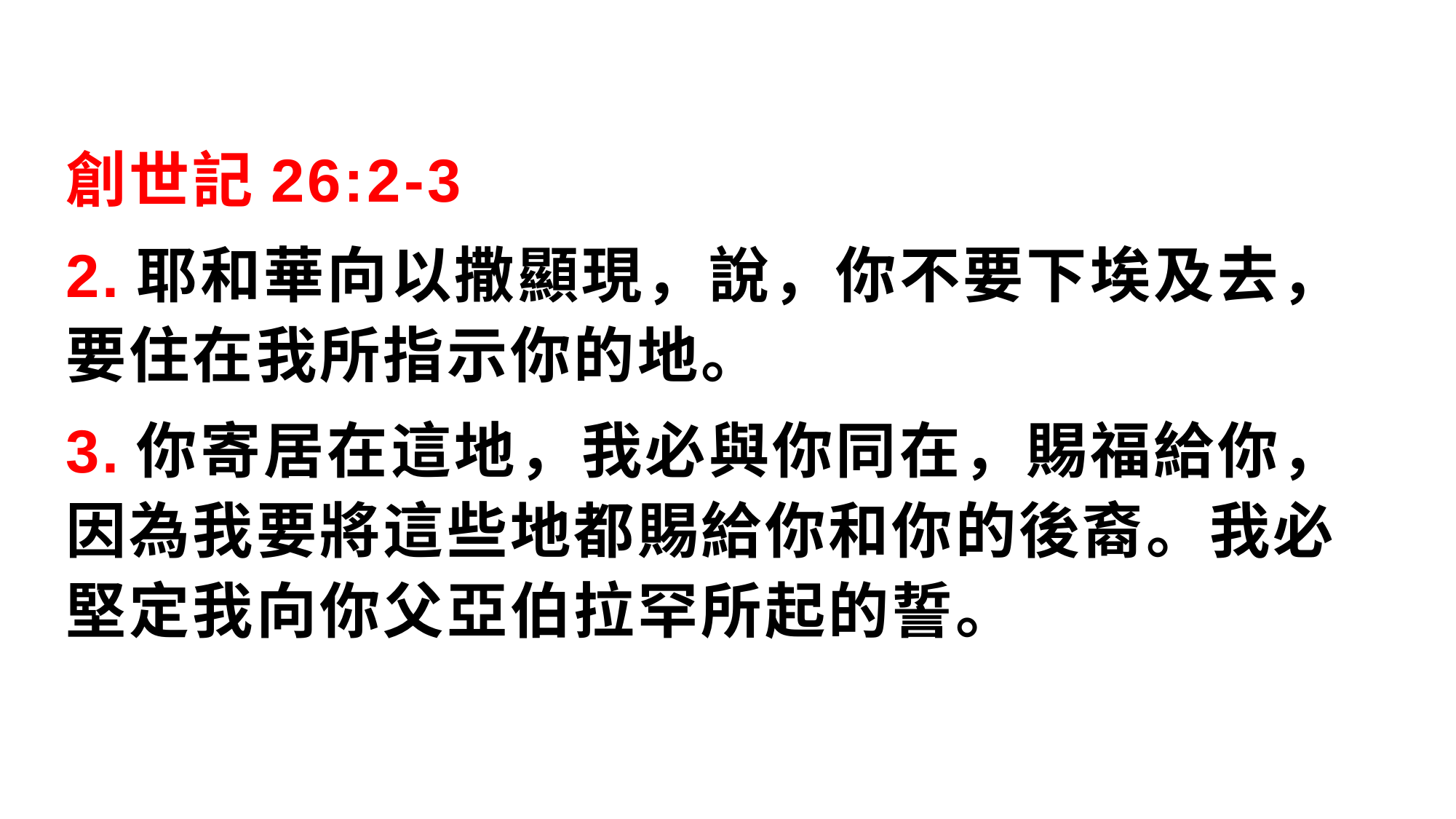

創世記26:2-3
2.耶和華向以撒顯現，說，你不要下埃及去，要住在我所指示你的地。
3.你寄居在這地，我必與你同在，賜福給你，因為我要將這些地都賜給你和你的後裔。我必堅定我向你父亞伯拉罕所起的誓。